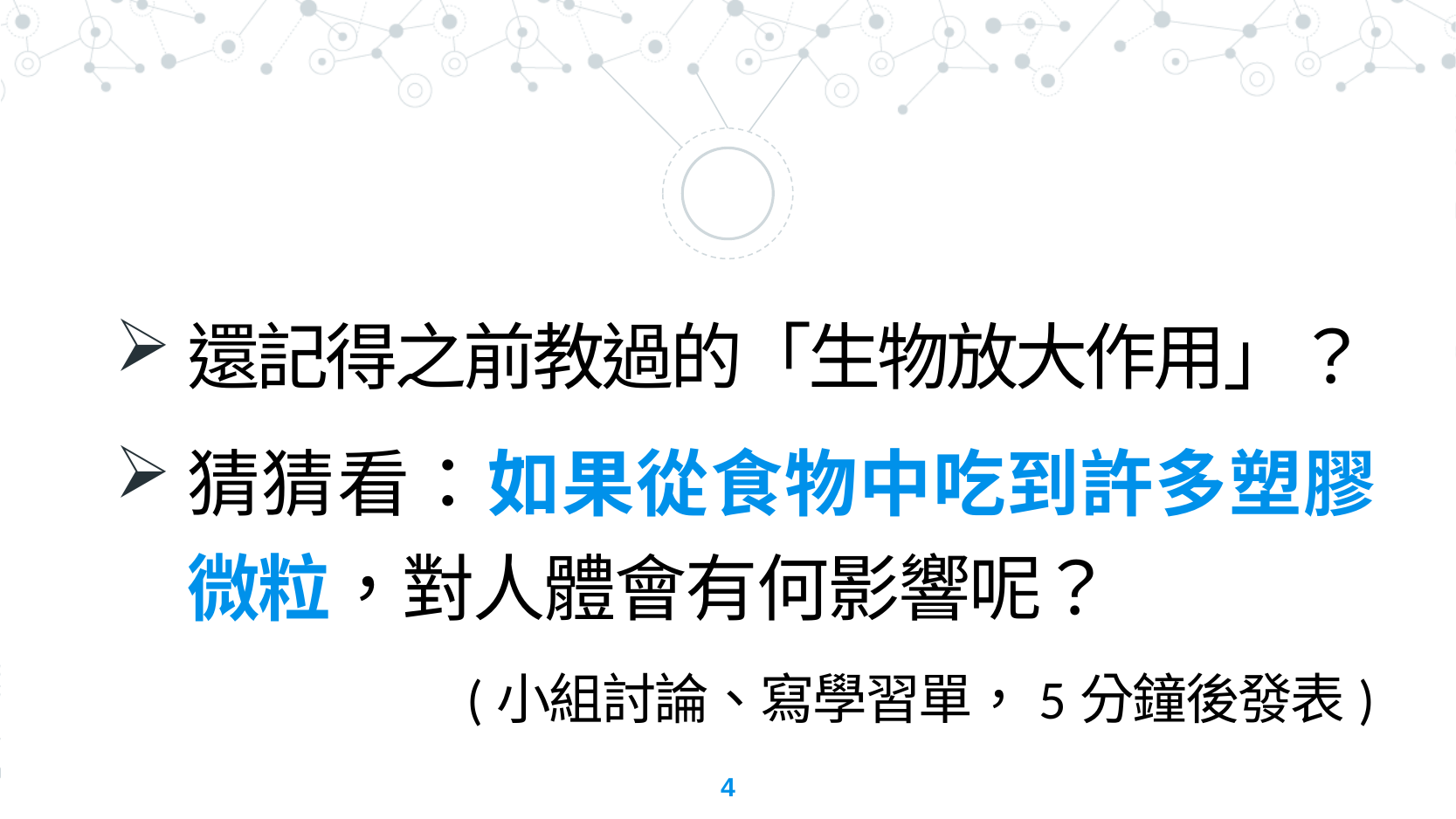

還記得之前教過的「生物放大作用」？
猜猜看：如果從食物中吃到許多塑膠微粒，對人體會有何影響呢？
(小組討論、寫學習單，5分鐘後發表)

4